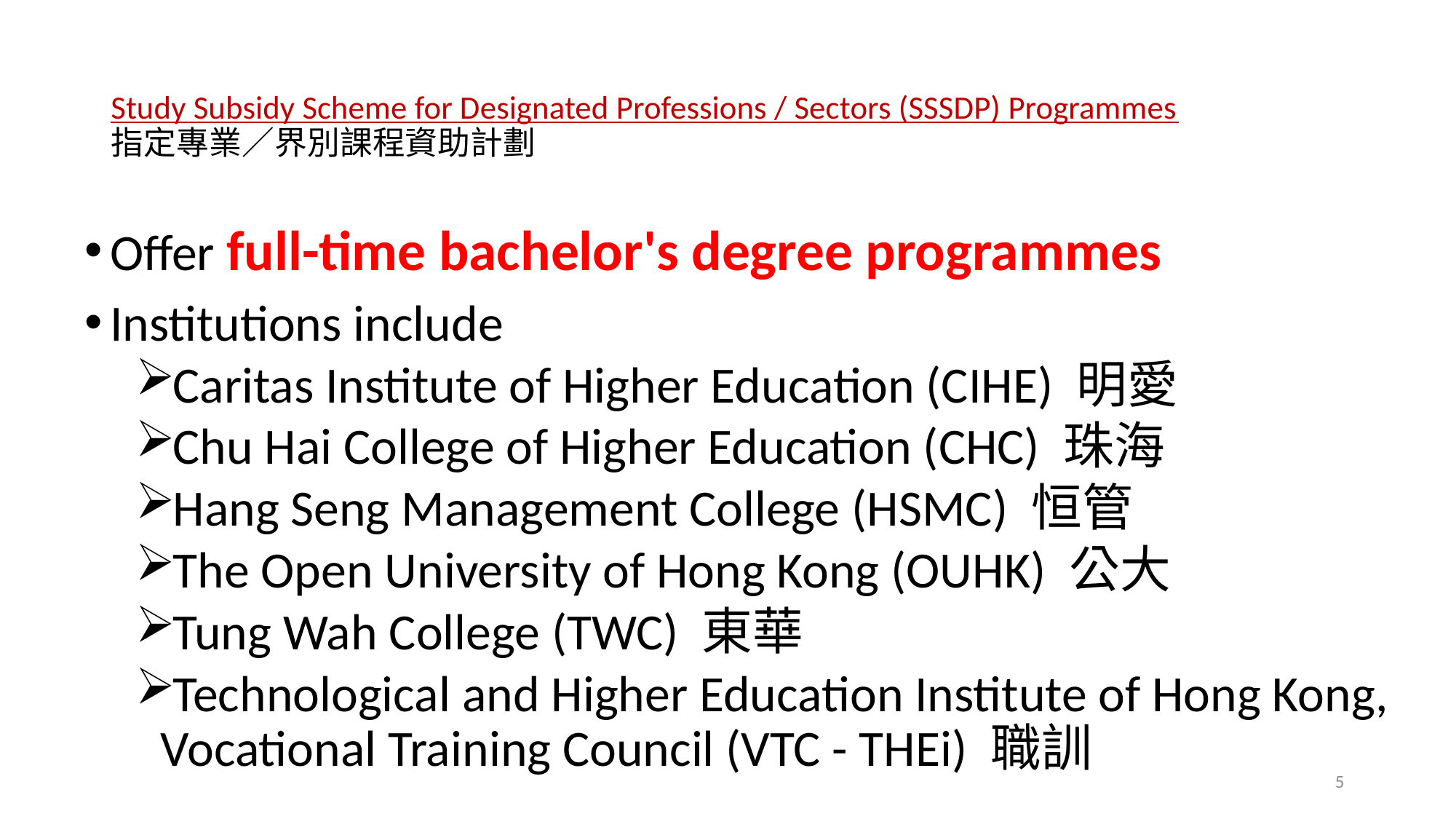

# Study Subsidy Scheme for Designated Professions / Sectors (SSSDP) Programmes 指定專業／界別課程資助計劃
Offer full-time bachelor's degree programmes
Institutions include
Caritas Institute of Higher Education (CIHE) 明愛
Chu Hai College of Higher Education (CHC) 珠海
Hang Seng Management College (HSMC) 恒管
The Open University of Hong Kong (OUHK) 公大
Tung Wah College (TWC) 東華
Technological and Higher Education Institute of Hong Kong, Vocational Training Council (VTC - THEi) 職訓

5